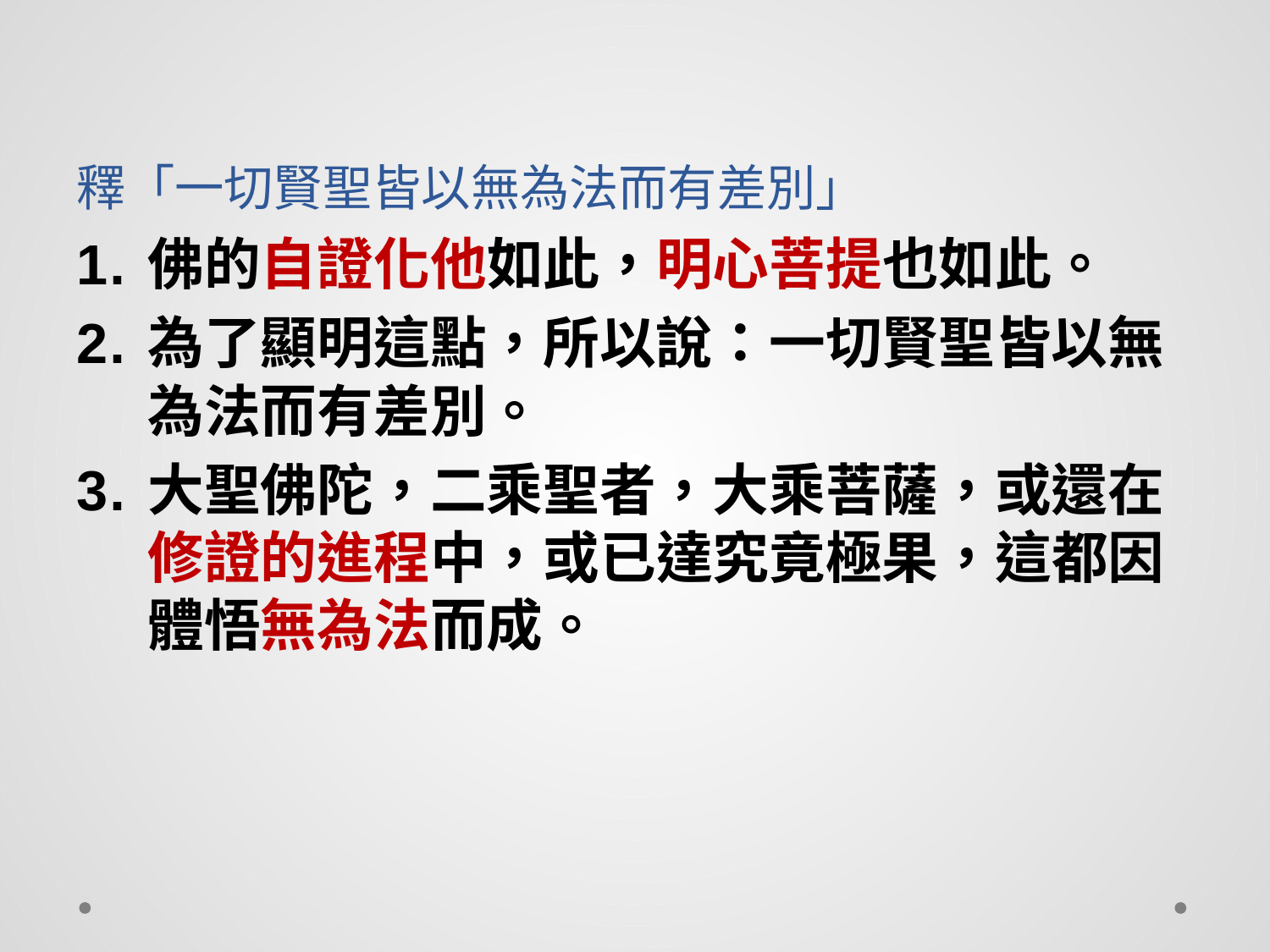

# 釋「一切賢聖皆以無為法而有差別」
佛的自證化他如此，明心菩提也如此。
為了顯明這點，所以說：一切賢聖皆以無為法而有差別。
大聖佛陀，二乘聖者，大乘菩薩，或還在修證的進程中，或已達究竟極果，這都因體悟無為法而成。